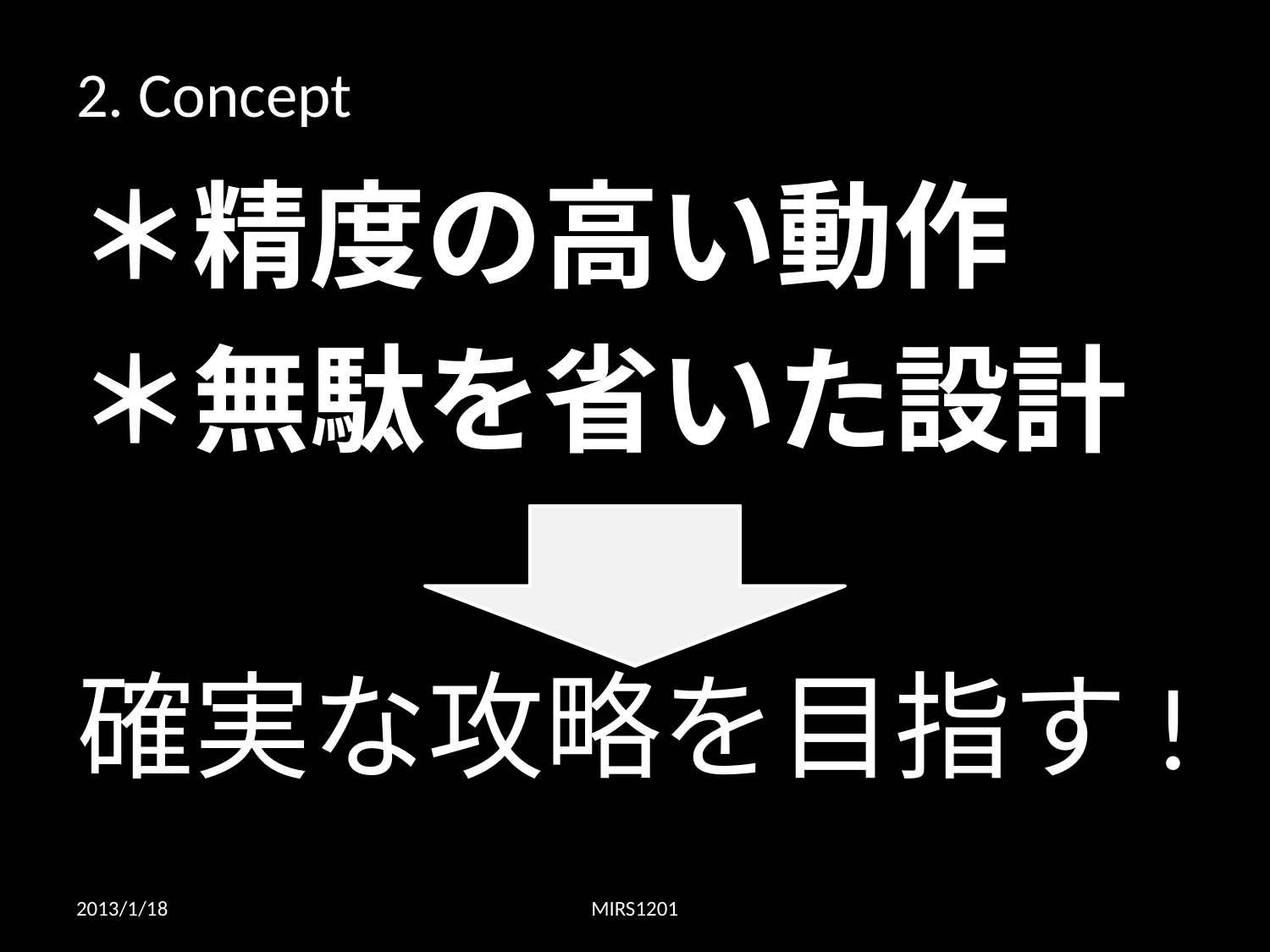

2. Concept
＊精度の高い動作
＊無駄を省いた設計

確実な攻略を目指す!

2013/1/18
MIRS1201